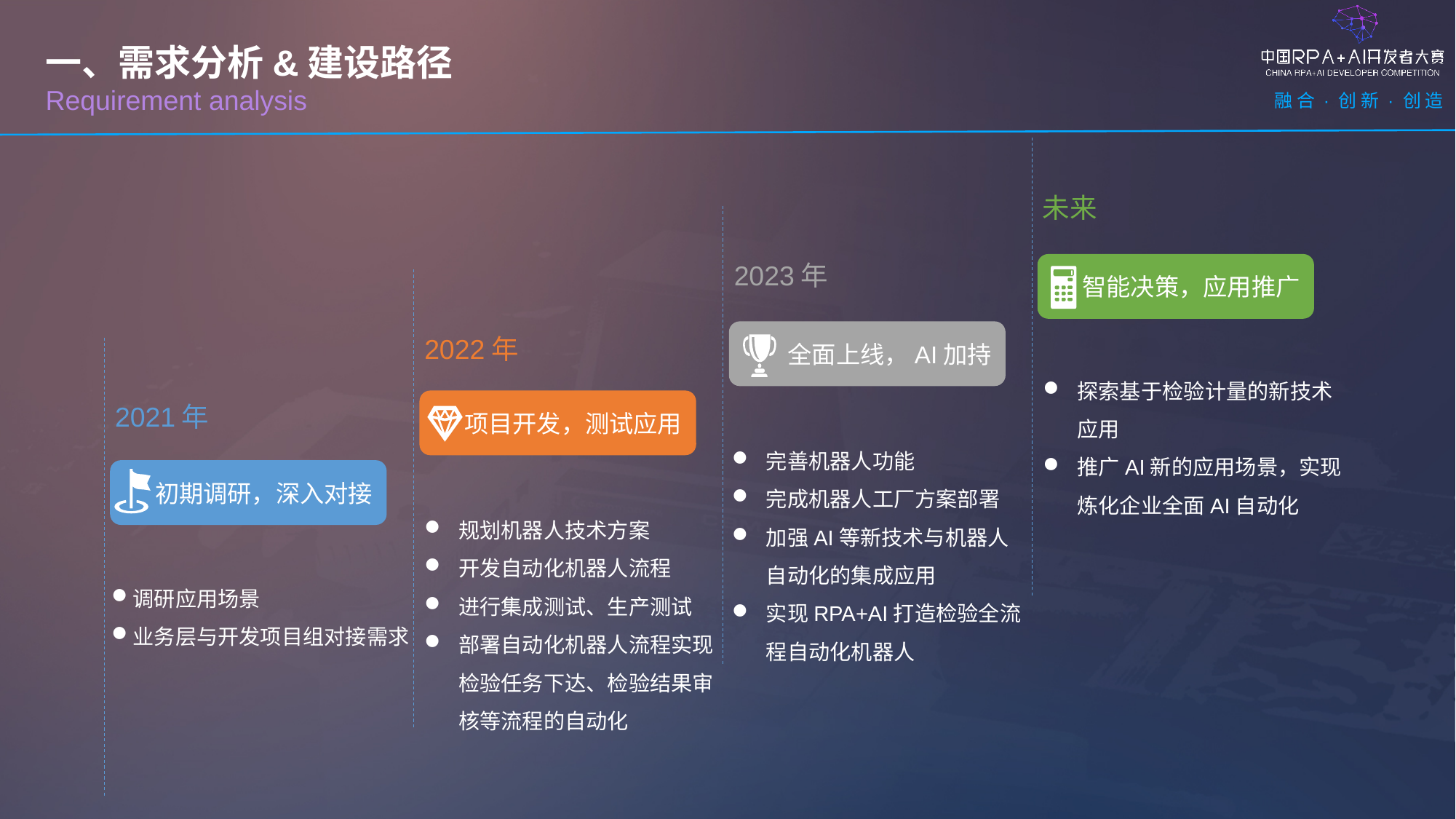

一、需求分析&建设路径
Requirement analysis
未来
2023年
智能决策，应用推广

全面上线，AI加持

2022年
探索基于检验计量的新技术应用
推广AI新的应用场景，实现炼化企业全面AI自动化
项目开发，测试应用

2021年
完善机器人功能
完成机器人工厂方案部署
加强AI等新技术与机器人自动化的集成应用
实现RPA+AI打造检验全流程自动化机器人
初期调研，深入对接

规划机器人技术方案
开发自动化机器人流程
进行集成测试、生产测试
部署自动化机器人流程实现检验任务下达、检验结果审核等流程的自动化
调研应用场景
业务层与开发项目组对接需求